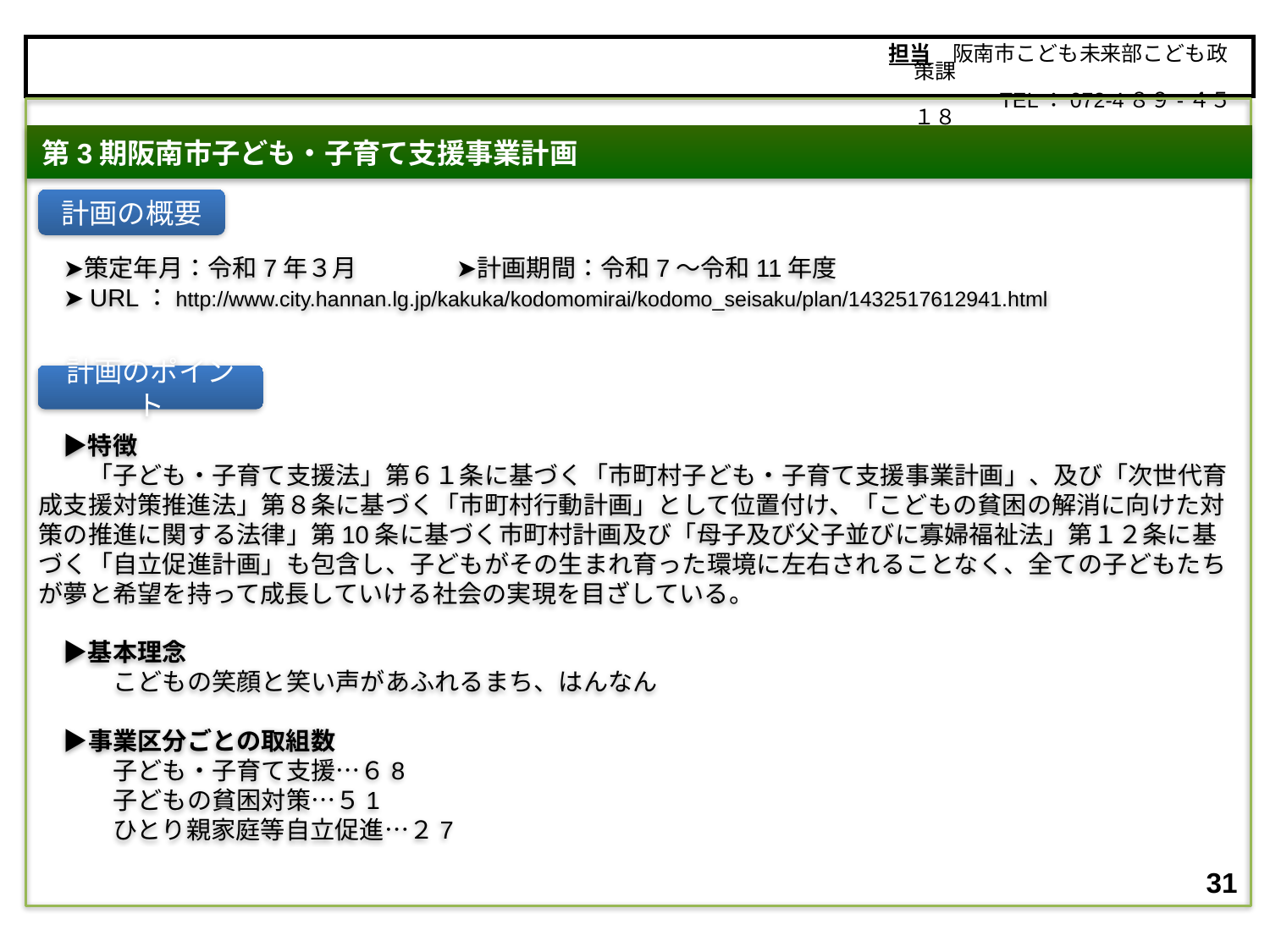

担当　阪南市こども未来部こども政策課
　　　　　TEL：072-4８９-４５１８

阪南市

　➤策定年月：令和7年３月　　　　➤計画期間：令和7～令和11年度
　➤URL：http://www.city.hannan.lg.jp/kakuka/kodomomirai/kodomo_seisaku/plan/1432517612941.html

　▶特徴
　　「子ども・子育て支援法」第６１条に基づく「市町村子ども・子育て支援事業計画」、及び「次世代育成支援対策推進法」第８条に基づく「市町村行動計画」として位置付け、「こどもの貧困の解消に向けた対策の推進に関する法律」第10条に基づく市町村計画及び「母子及び父子並びに寡婦福祉法」第１２条に基づく「自立促進計画」も包含し、子どもがその生まれ育った環境に左右されることなく、全ての子どもたちが夢と希望を持って成長していける社会の実現を目ざしている。

　▶基本理念
　　　こどもの笑顔と笑い声があふれるまち、はんなん

　▶事業区分ごとの取組数
　　　子ども・子育て支援…６8
　　　子どもの貧困対策…５1
　　　ひとり親家庭等自立促進…２7
第3期阪南市子ども・子育て支援事業計画
計画の概要
計画のポイント
31